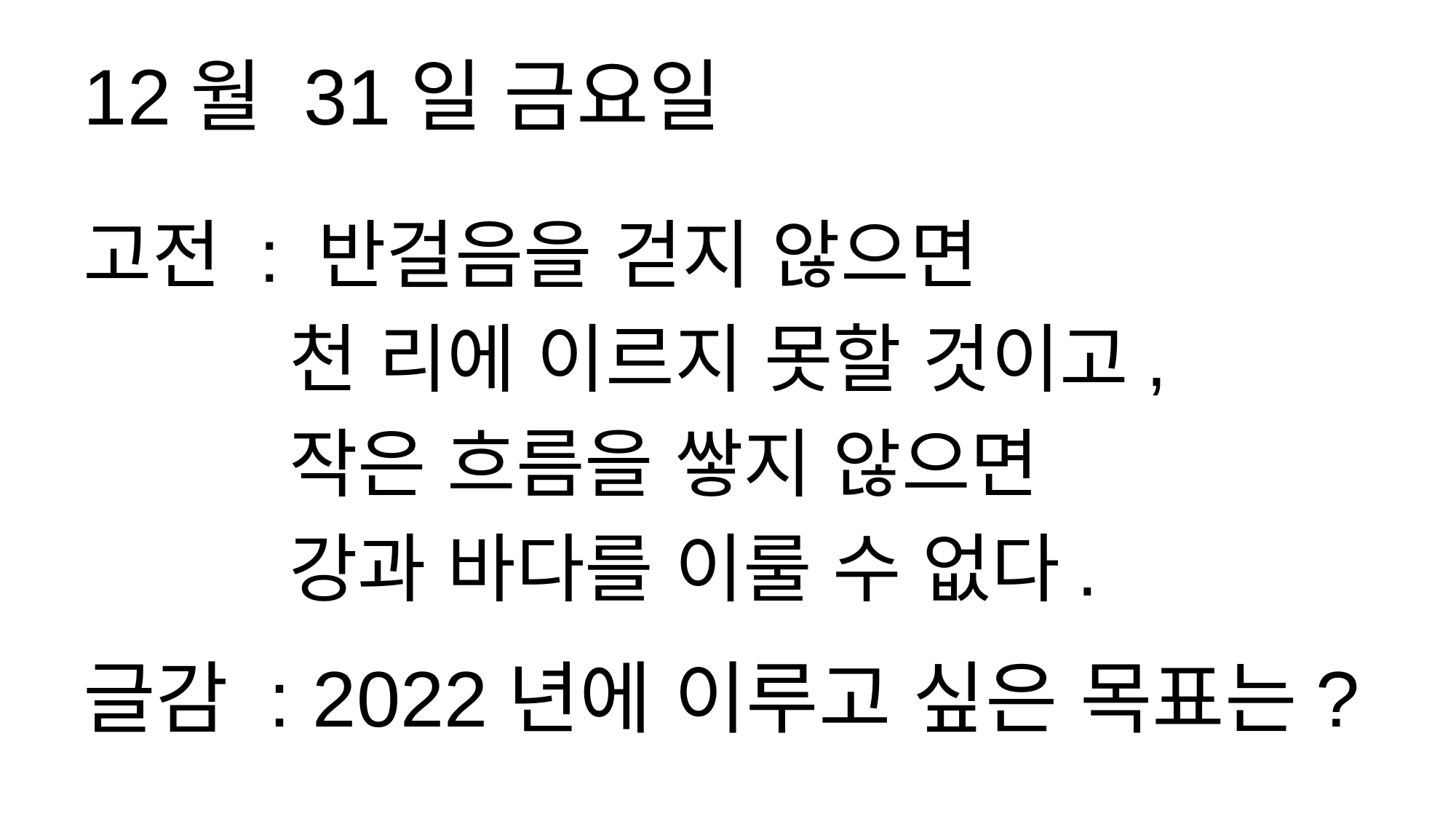

12월 31일 금요일
고전 : 반걸음을 걷지 않으면
         천 리에 이르지 못할 것이고,
         작은 흐름을 쌓지 않으면
         강과 바다를 이룰 수 없다.
글감 : 2022년에 이루고 싶은 목표는?